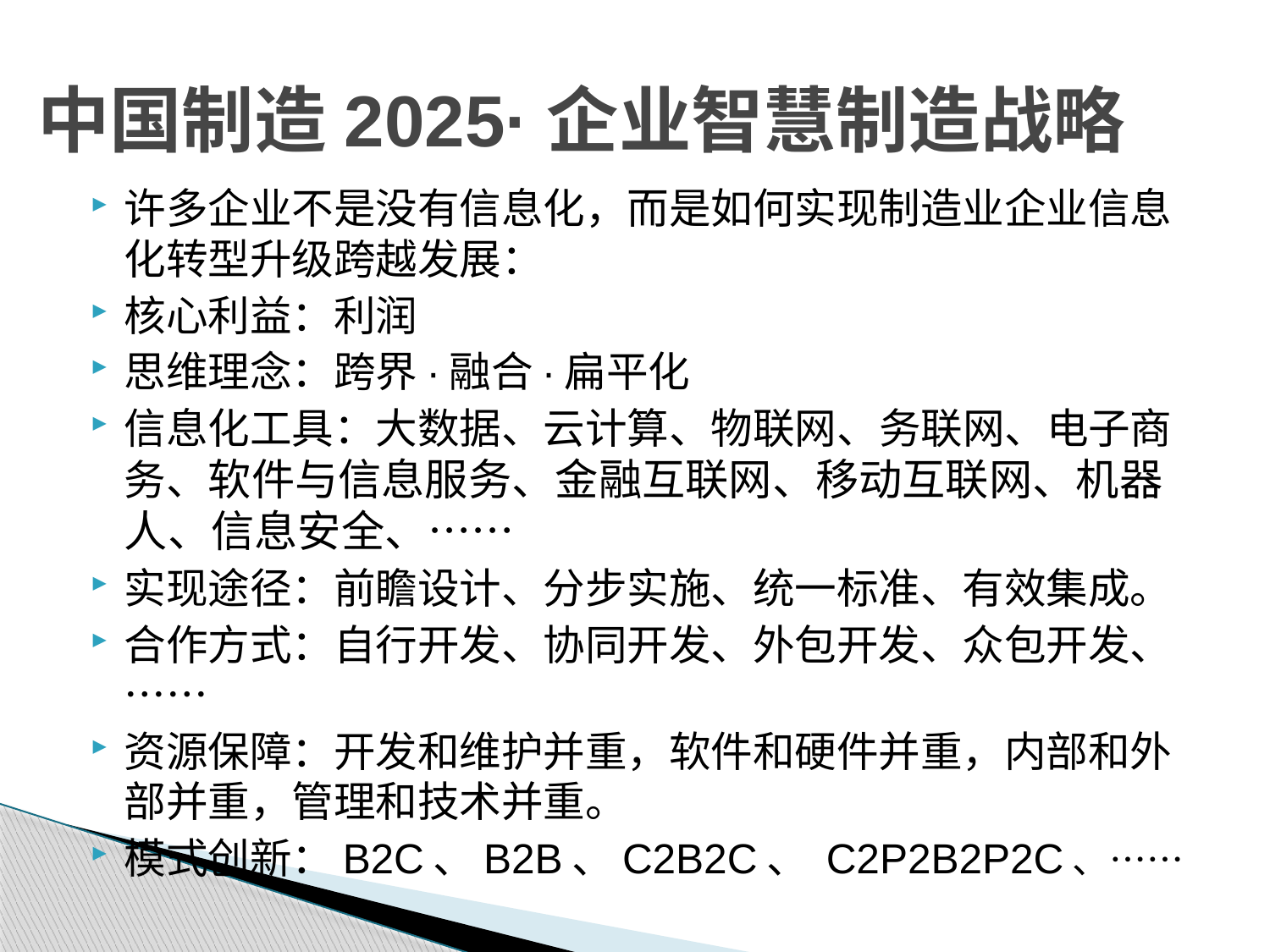

# 中国制造2025·企业智慧制造战略
许多企业不是没有信息化，而是如何实现制造业企业信息化转型升级跨越发展：
核心利益：利润
思维理念：跨界·融合·扁平化
信息化工具：大数据、云计算、物联网、务联网、电子商务、软件与信息服务、金融互联网、移动互联网、机器人、信息安全、……
实现途径：前瞻设计、分步实施、统一标准、有效集成。
合作方式：自行开发、协同开发、外包开发、众包开发、……
资源保障：开发和维护并重，软件和硬件并重，内部和外部并重，管理和技术并重。
模式创新：B2C、B2B、C2B2C、 C2P2B2P2C、……